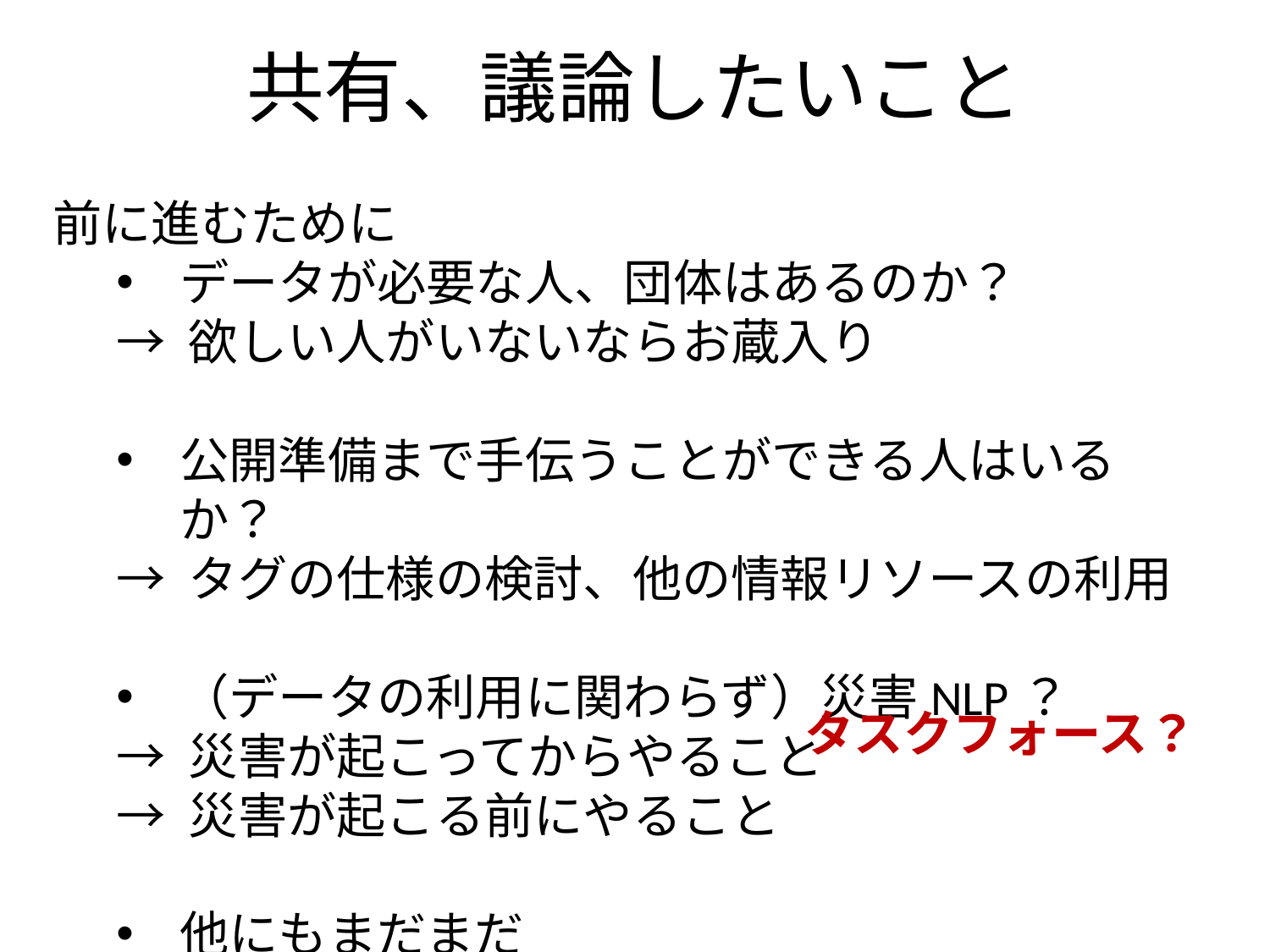

# 共有、議論したいこと
前に進むために
データが必要な人、団体はあるのか？
→ 欲しい人がいないならお蔵入り

公開準備まで手伝うことができる人はいるか？
→ タグの仕様の検討、他の情報リソースの利用

（データの利用に関わらず）災害NLP？
→ 災害が起こってからやること
→ 災害が起こる前にやること

他にもまだまだ
タスクフォース？